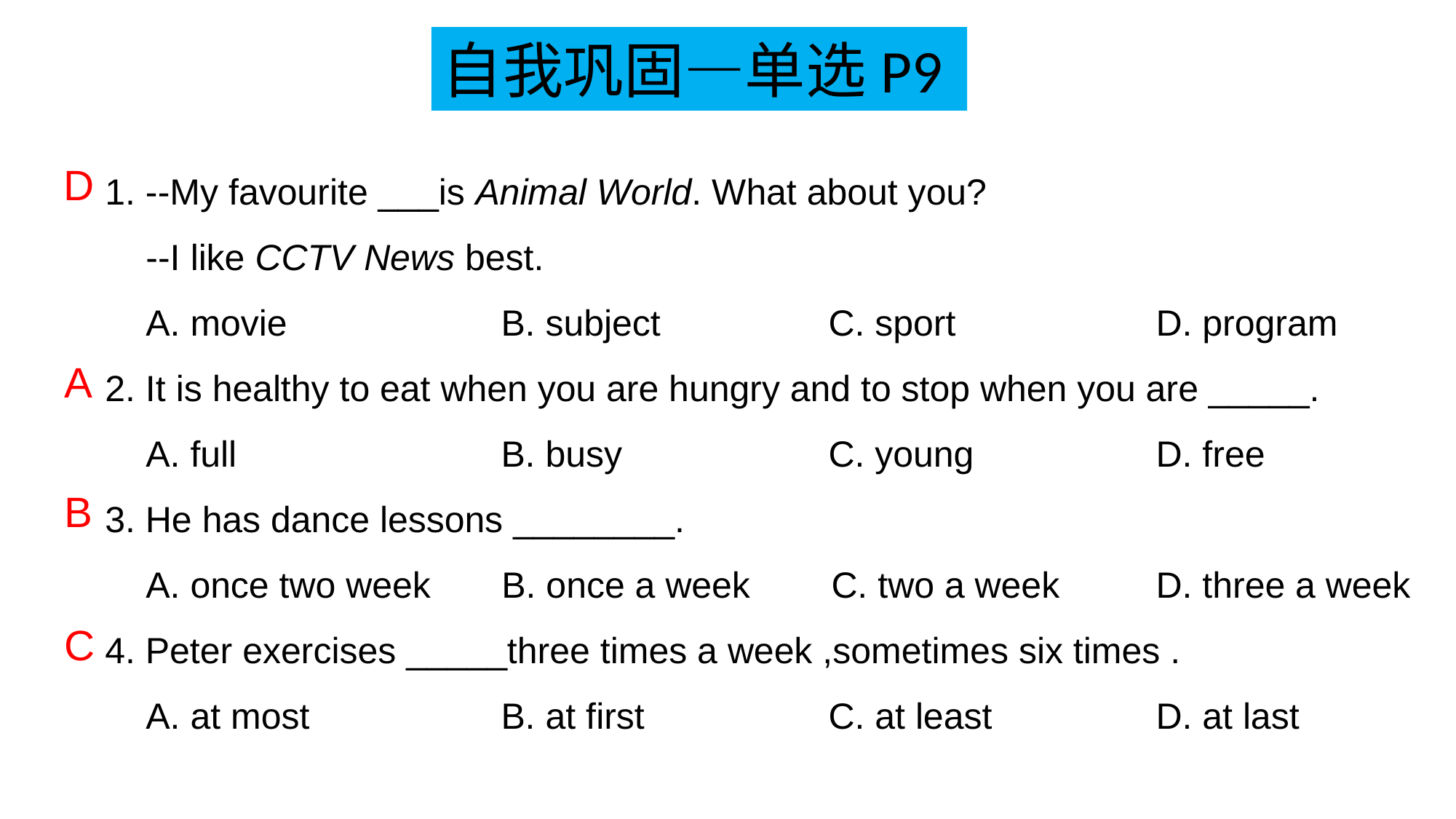

自我巩固—单选P9
    1. --My favourite ___is Animal World. What about you?
        --I like CCTV News best.
        A. movie             	B. subject		C. sport		D. program
    2. It is healthy to eat when you are hungry and to stop when you are _____.
        A. full                  	B. busy              	C. young        	D. free
    3. He has dance lessons ________.
        A. once two week       B. once a week        C. two a week         	D. three a week
    4. Peter exercises _____three times a week ,sometimes six times .
        A. at most            	B. at first            	C. at least       	D. at last
D
A
B
C